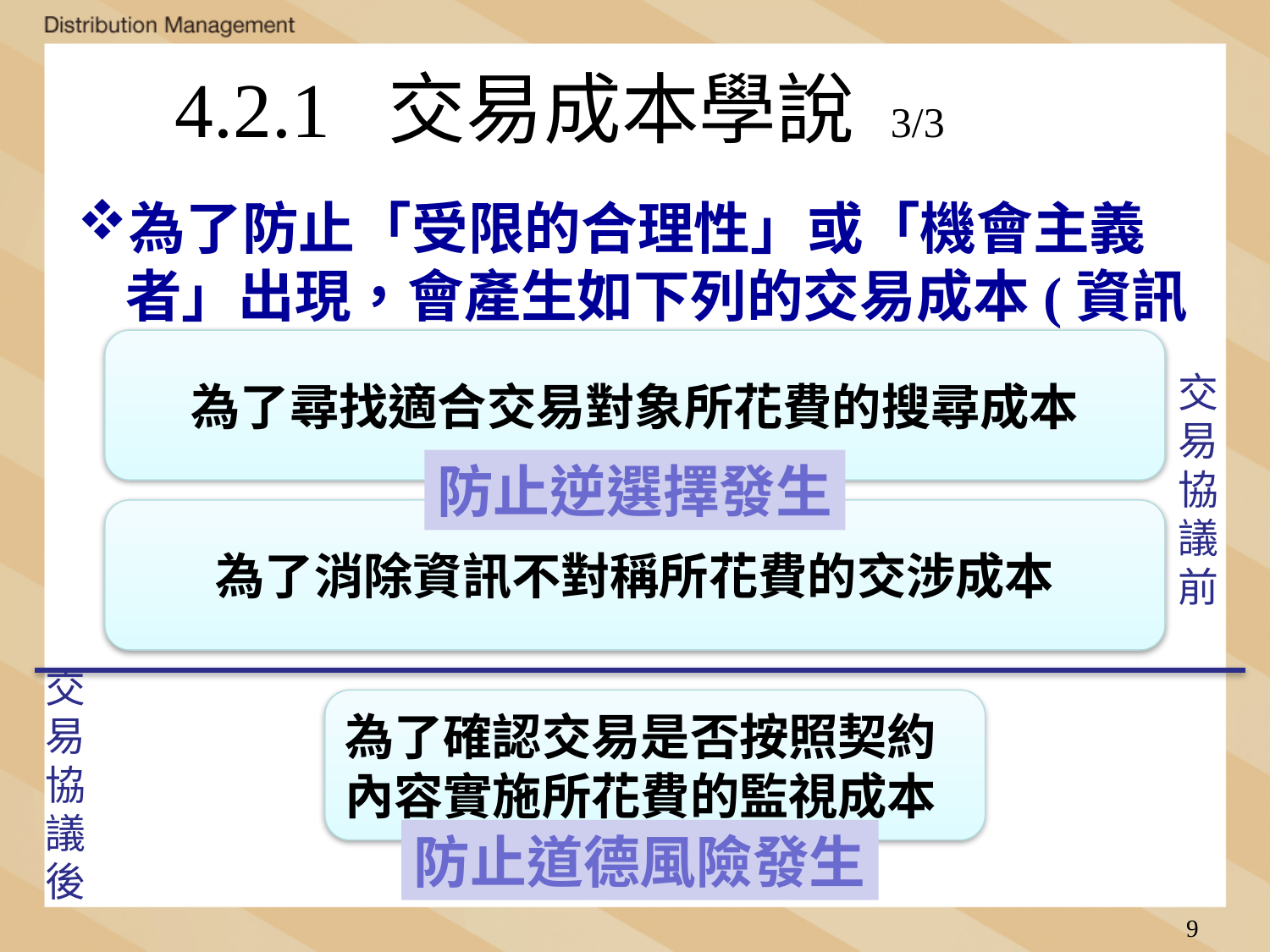

# 4.2.1  交易成本學說 3/3
為了防止「受限的合理性」或「機會主義者」出現，會產生如下列的交易成本(資訊成本)：
為了尋找適合交易對象所花費的搜尋成本
交
易
協
議
前
防止逆選擇發生
為了消除資訊不對稱所花費的交涉成本
交易
協議
後
為了確認交易是否按照契約內容實施所花費的監視成本
防止道德風險發生
9